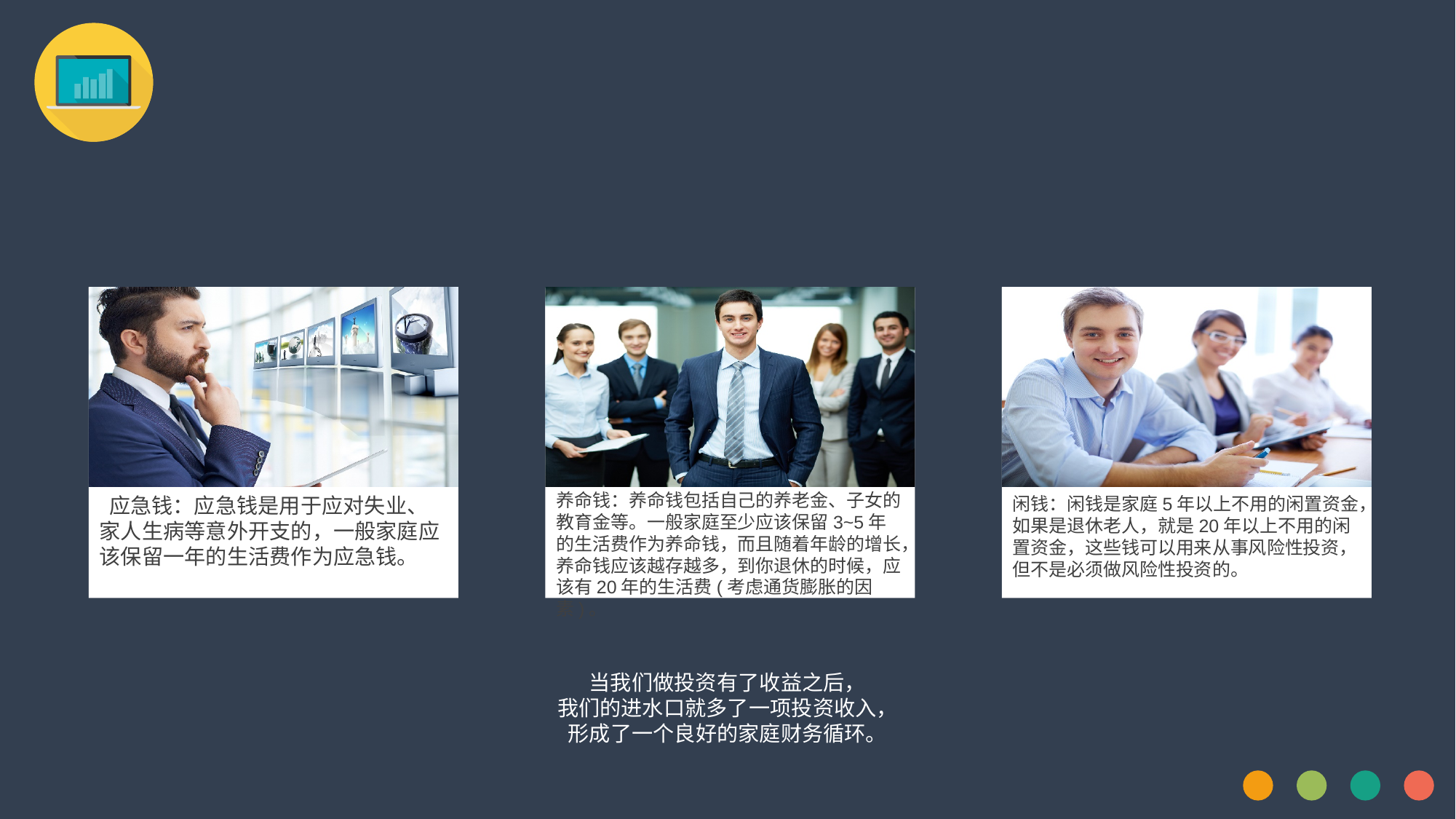

养命钱：养命钱包括自己的养老金、子女的教育金等。一般家庭至少应该保留3~5年的生活费作为养命钱，而且随着年龄的增长，养命钱应该越存越多，到你退休的时候，应该有20年的生活费(考虑通货膨胀的因素)。
 应急钱：应急钱是用于应对失业、家人生病等意外开支的，一般家庭应该保留一年的生活费作为应急钱。
闲钱：闲钱是家庭5年以上不用的闲置资金，如果是退休老人，就是20年以上不用的闲置资金，这些钱可以用来从事风险性投资，但不是必须做风险性投资的。
当我们做投资有了收益之后，
我们的进水口就多了一项投资收入，
形成了一个良好的家庭财务循环。